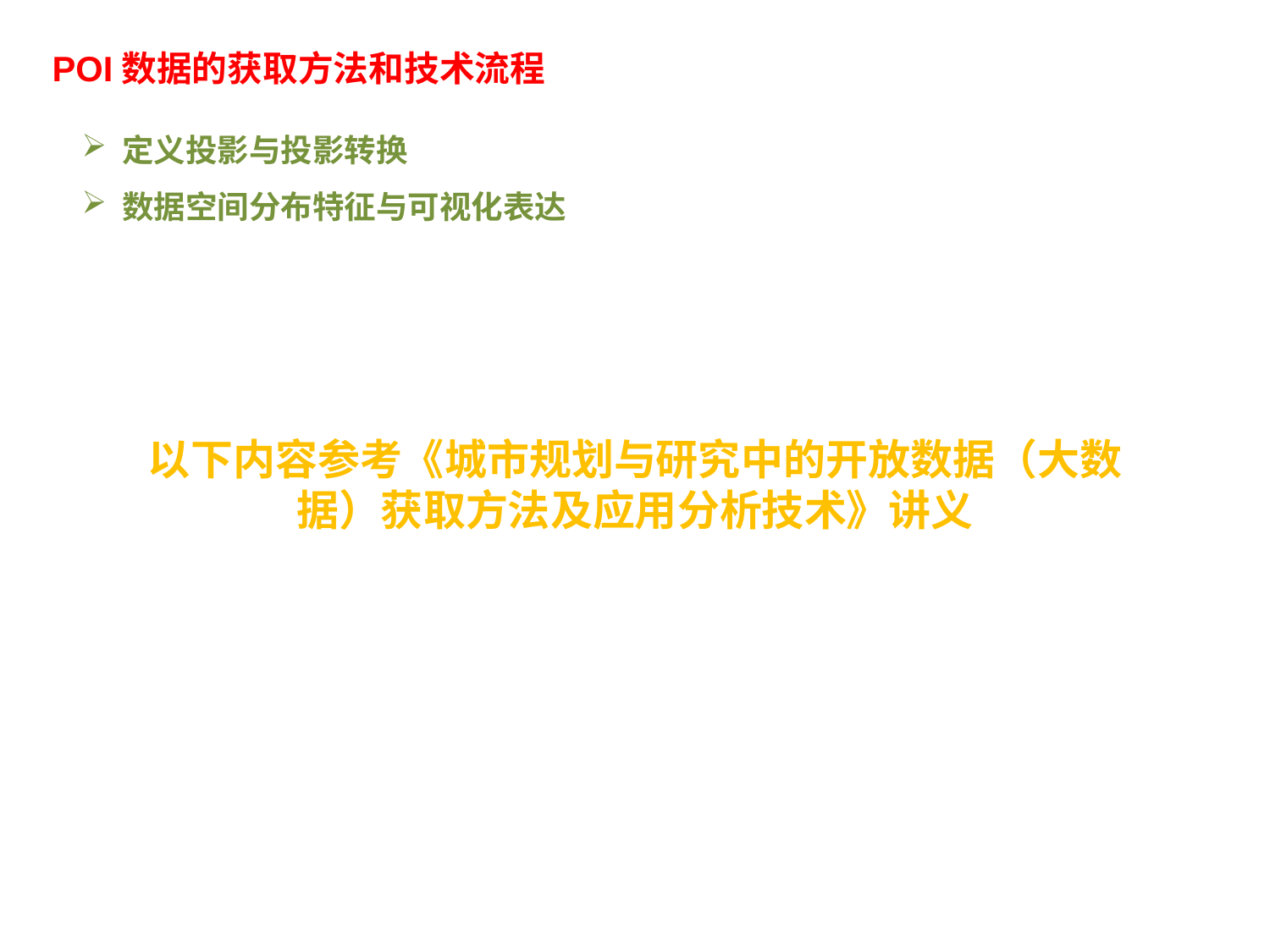

POI数据的获取方法和技术流程
 定义投影与投影转换
 数据空间分布特征与可视化表达
以下内容参考《城市规划与研究中的开放数据（大数据）获取方法及应用分析技术》讲义